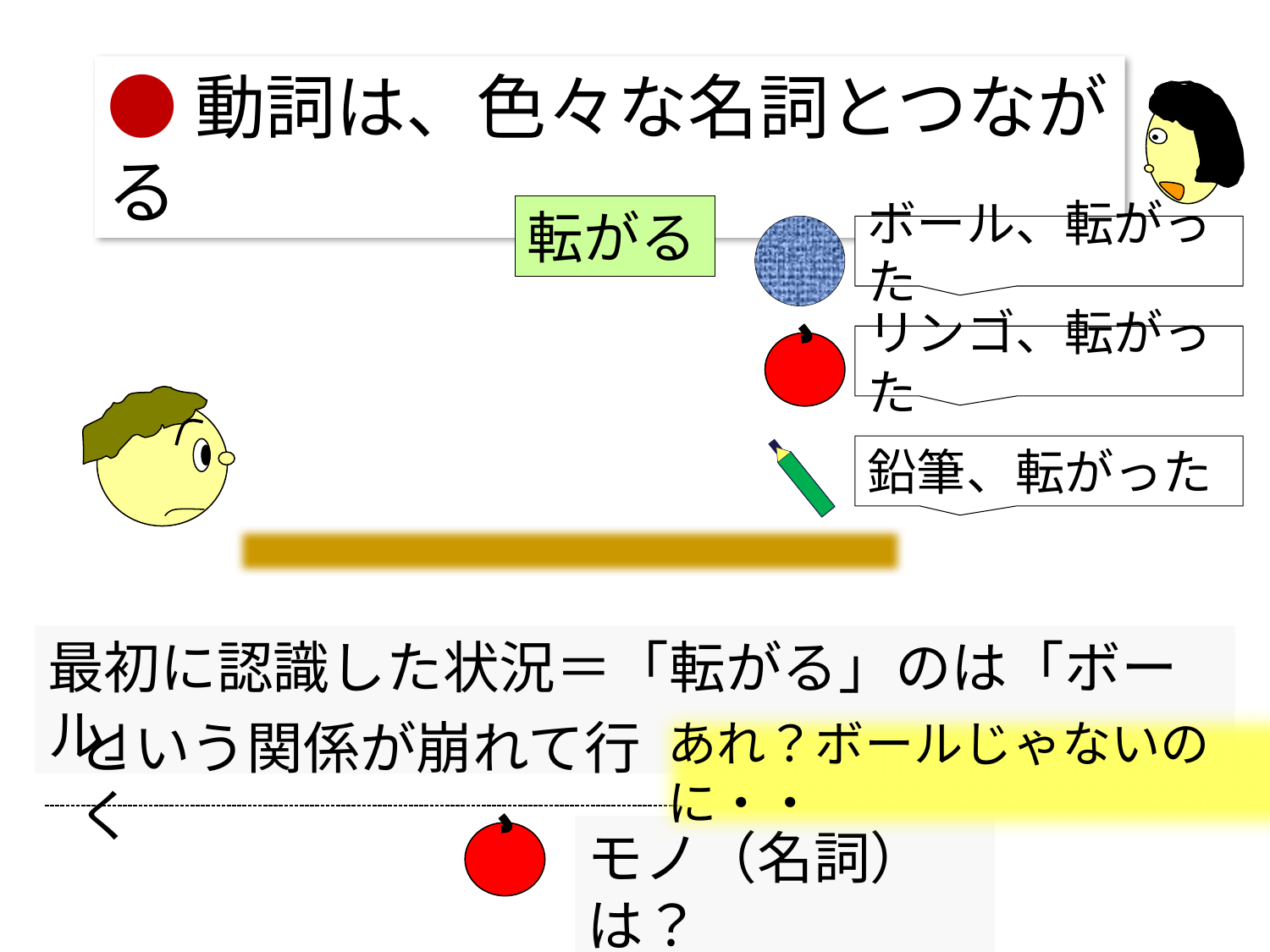

●動詞は、色々な名詞とつながる

転がる

ボール、転がった

リンゴ、転がった

鉛筆、転がった

最初に認識した状況＝「転がる」のは「ボール」
という関係が崩れて行く
あれ？ボールじゃないのに・・

モノ（名詞）は？